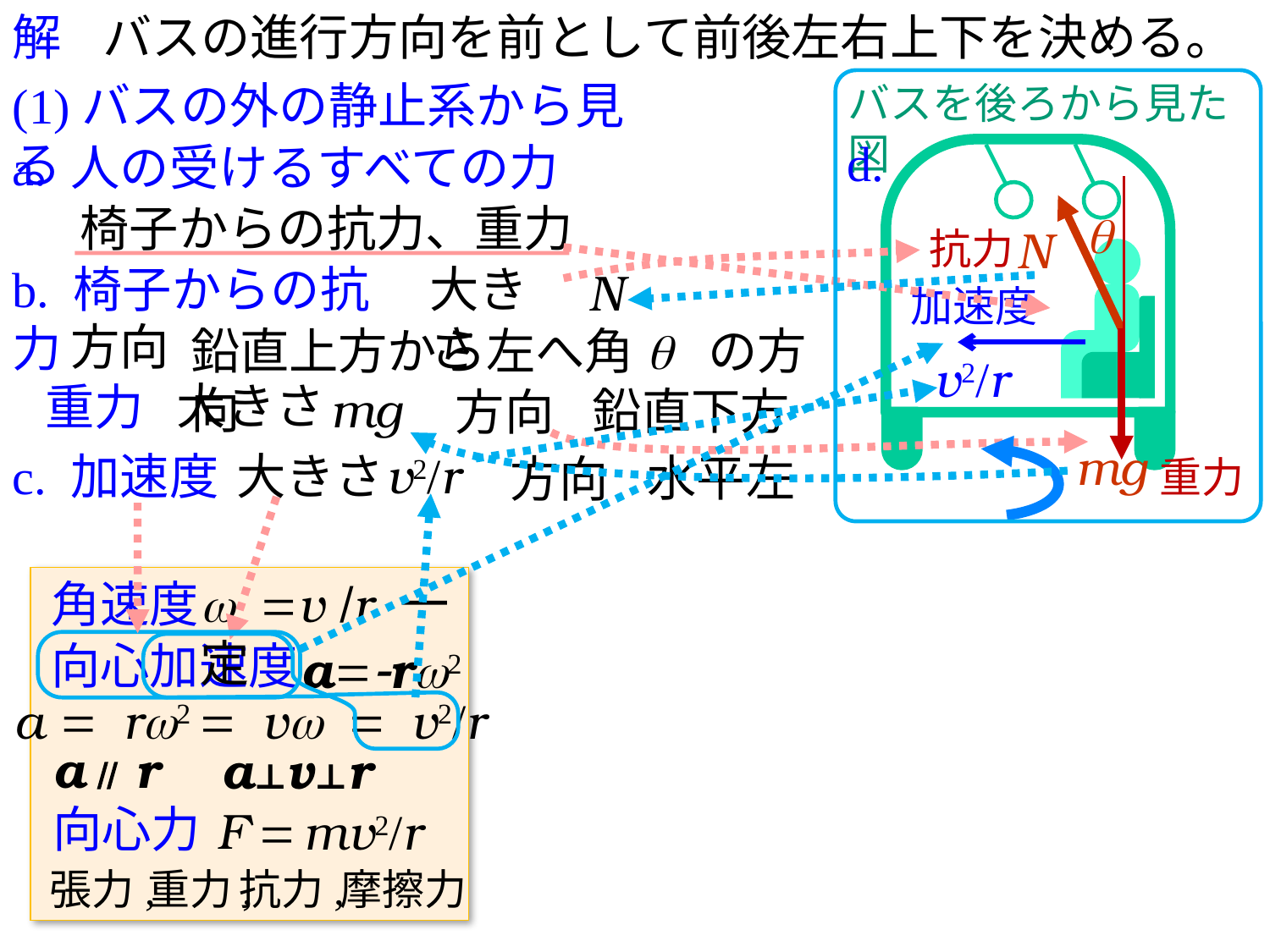

解
バスの進行方向を前として前後左右上下を決める。
(1)バスの外の静止系から見る

バスを後ろから見た図
d.
a. 人の受けるすべての力

椅子からの抗力、重力
θ
N
抗力

b. 椅子からの抗力
大きさ

N
加速度

方向
鉛直上方から左へ角θ の方向
v2/r

大きさ
重力
mg
鉛直下方
方向

mg

v2/r
c. 加速度
大きさ
水平左
方向
重力

角速度
ω =v /r 一定

向心加速度
a=−rω2
a = rω2 = vω = v2/r
a // r
a⊥v⊥r
向心力
=
m
v2/r
F
抗力,
重力,
摩擦力
張力,